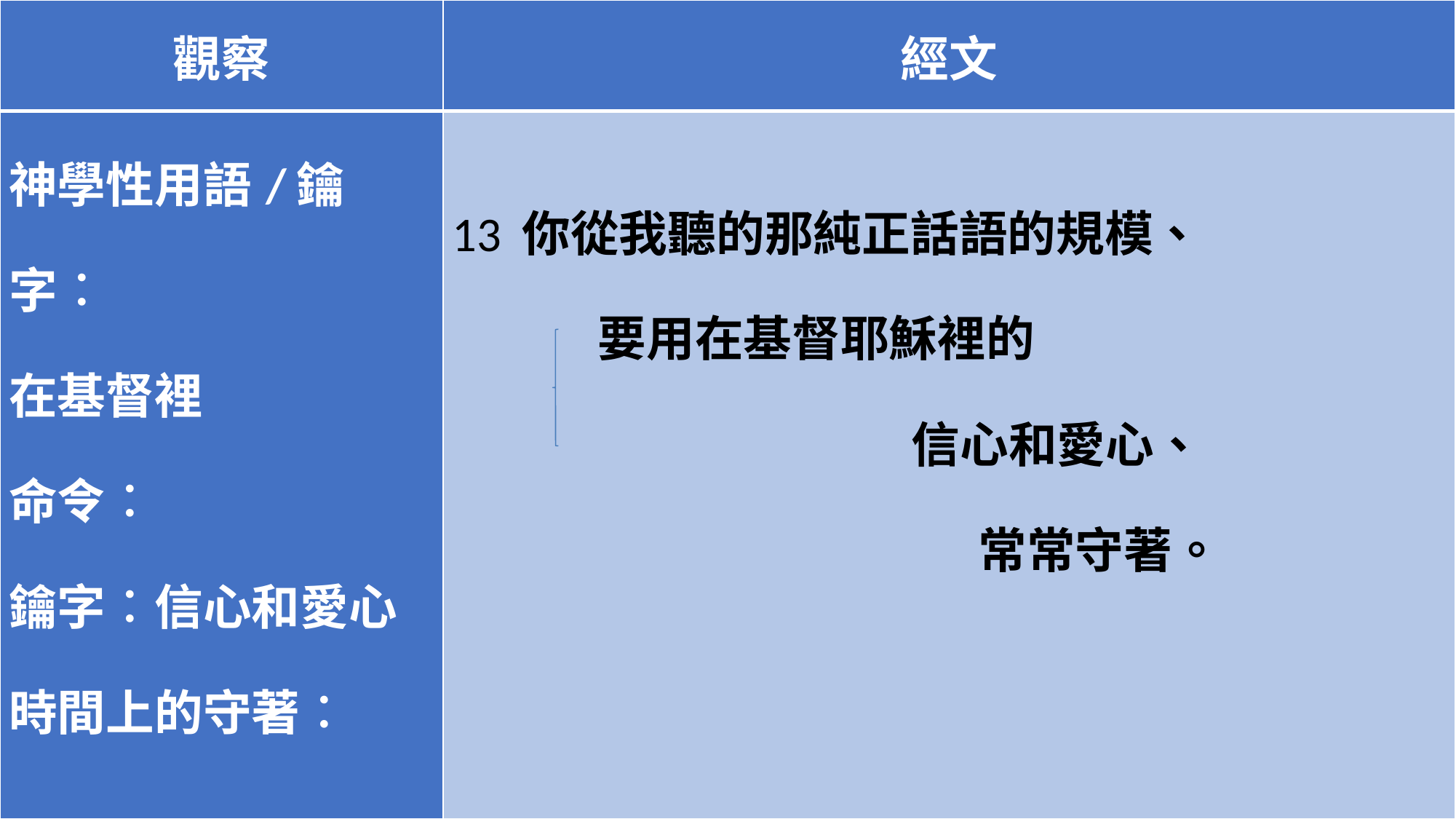

| 觀察 | 經文 |
| --- | --- |
| 神學性用語/鑰字︰ 在基督裡 命令︰ 鑰字︰信心和愛心 時間上的守著︰ | 13 你從我聽的那純正話語的規模、 要用在基督耶穌裡的 信心和愛心、 常常守著。 |
#